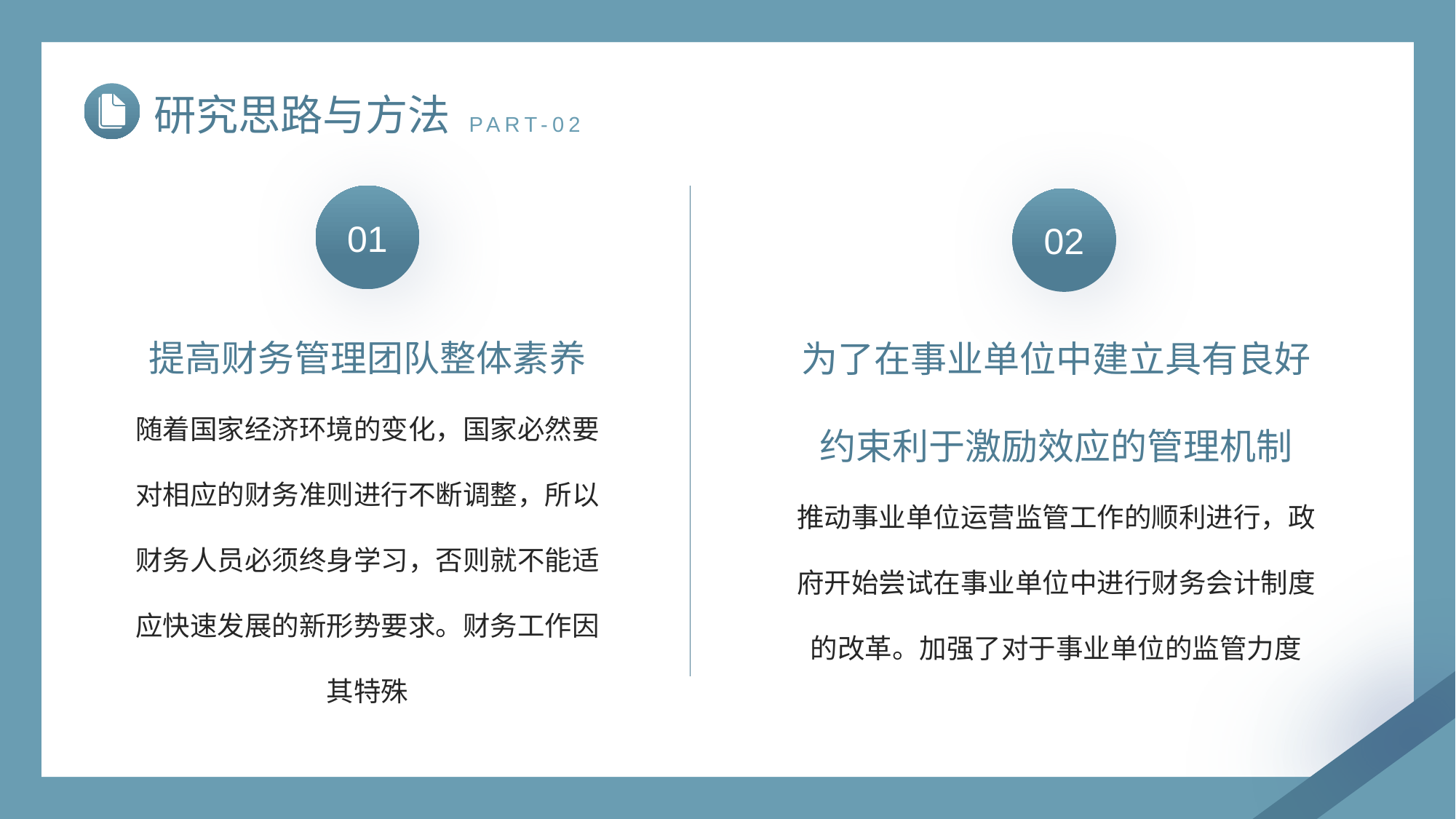

研究思路与方法
PART-02
01
02
提高财务管理团队整体素养
随着国家经济环境的变化，国家必然要对相应的财务准则进行不断调整，所以财务人员必须终身学习，否则就不能适应快速发展的新形势要求。财务工作因其特殊
为了在事业单位中建立具有良好约束利于激励效应的管理机制
推动事业单位运营监管工作的顺利进行，政府开始尝试在事业单位中进行财务会计制度的改革。加强了对于事业单位的监管力度